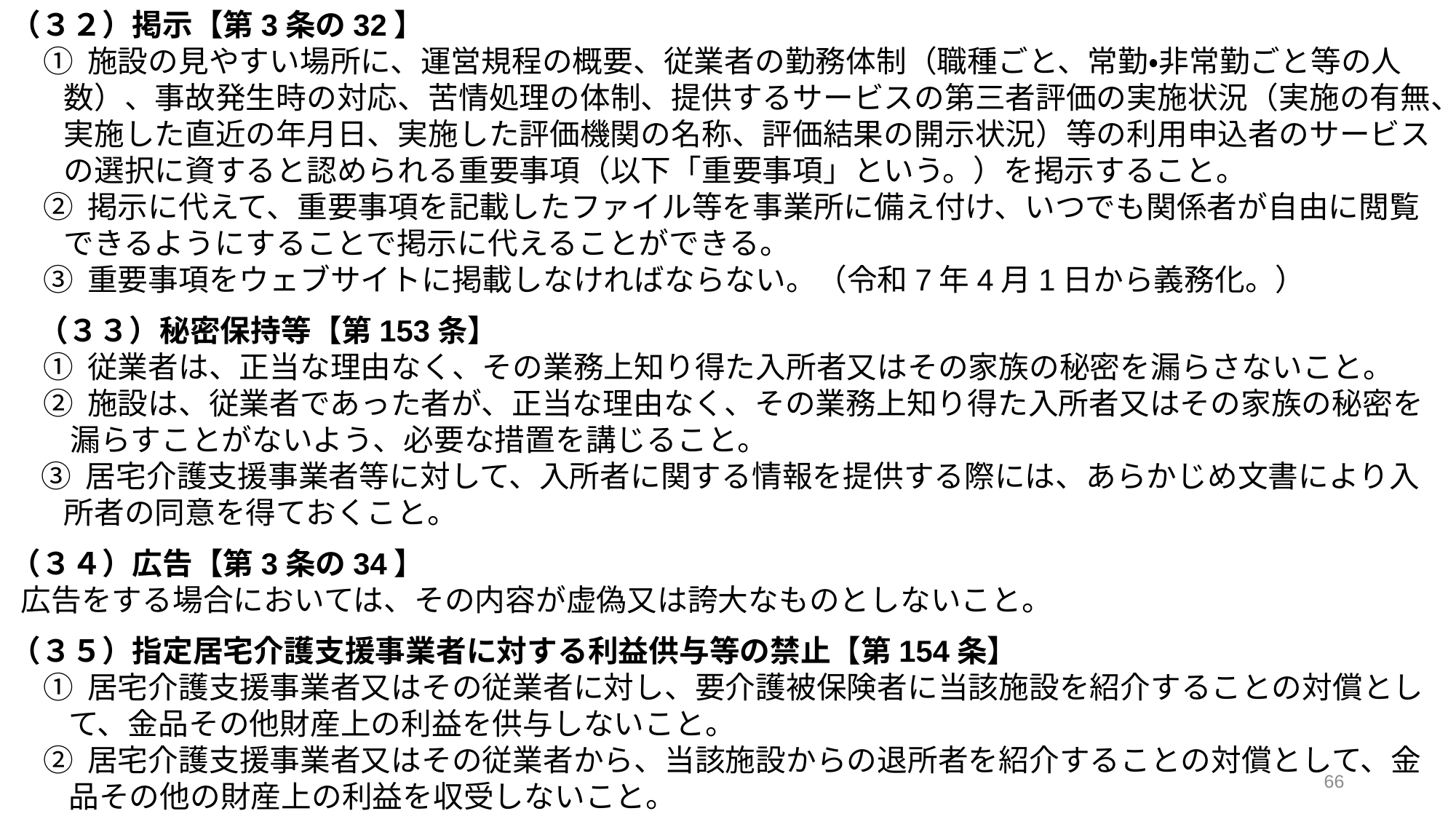

（３２）掲示【第3条の32】
① 施設の見やすい場所に、運営規程の概要、従業者の勤務体制（職種ごと、常勤・非常勤ごと等の人数）、事故発生時の対応、苦情処理の体制、提供するサービスの第三者評価の実施状況（実施の有無、実施した直近の年月日、実施した評価機関の名称、評価結果の開示状況）等の利用申込者のサービスの選択に資すると認められる重要事項（以下「重要事項」という。）を掲示すること。
② 掲示に代えて、重要事項を記載したファイル等を事業所に備え付け、いつでも関係者が自由に閲覧できるようにすることで掲示に代えることができる。
③ 重要事項をウェブサイトに掲載しなければならない。（令和7年4月1日から義務化。）

（３３）秘密保持等【第153条】
① 従業者は、正当な理由なく、その業務上知り得た入所者又はその家族の秘密を漏らさないこと。
② 施設は、従業者であった者が、正当な理由なく、その業務上知り得た入所者又はその家族の秘密を漏らすことがないよう、必要な措置を講じること。
③ 居宅介護支援事業者等に対して、入所者に関する情報を提供する際には、あらかじめ文書により入所者の同意を得ておくこと。

（３４）広告【第3条の34】
広告をする場合においては、その内容が虚偽又は誇大なものとしないこと。

（３５）指定居宅介護支援事業者に対する利益供与等の禁止【第154条】
① 居宅介護支援事業者又はその従業者に対し、要介護被保険者に当該施設を紹介することの対償として、金品その他財産上の利益を供与しないこと。
② 居宅介護支援事業者又はその従業者から、当該施設からの退所者を紹介することの対償として、金品その他の財産上の利益を収受しないこと。
66